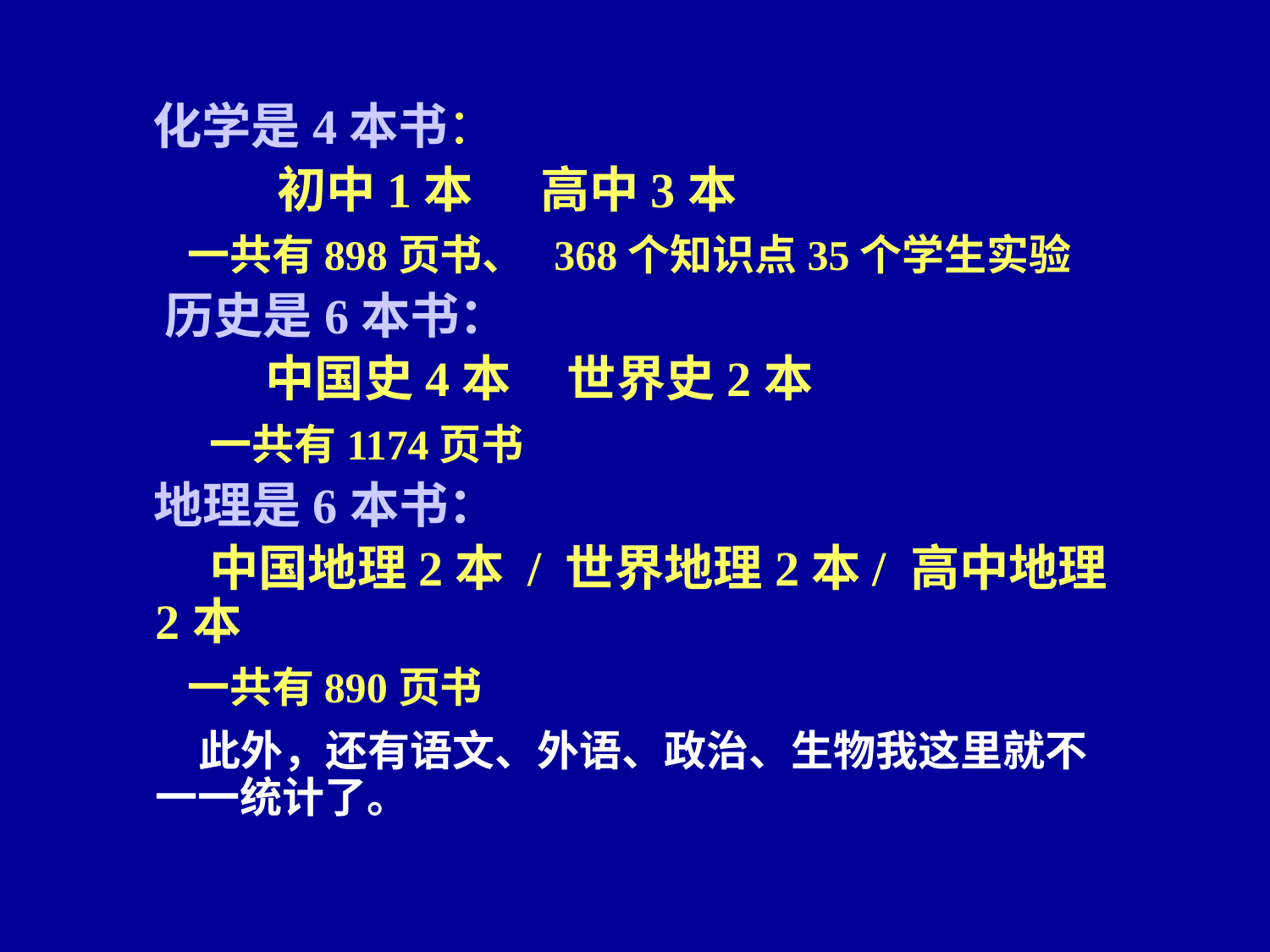

化学是4本书：
              初中1本      高中3本
      一共有898页书、  368个知识点35个学生实验
    历史是6本书：
             中国史4本     世界史2本
        一共有1174页书
   地理是6本书：
        中国地理2本 / 世界地理2本/ 高中地理2本
      一共有890页书
       此外，还有语文、外语、政治、生物我这里就不一一统计了。